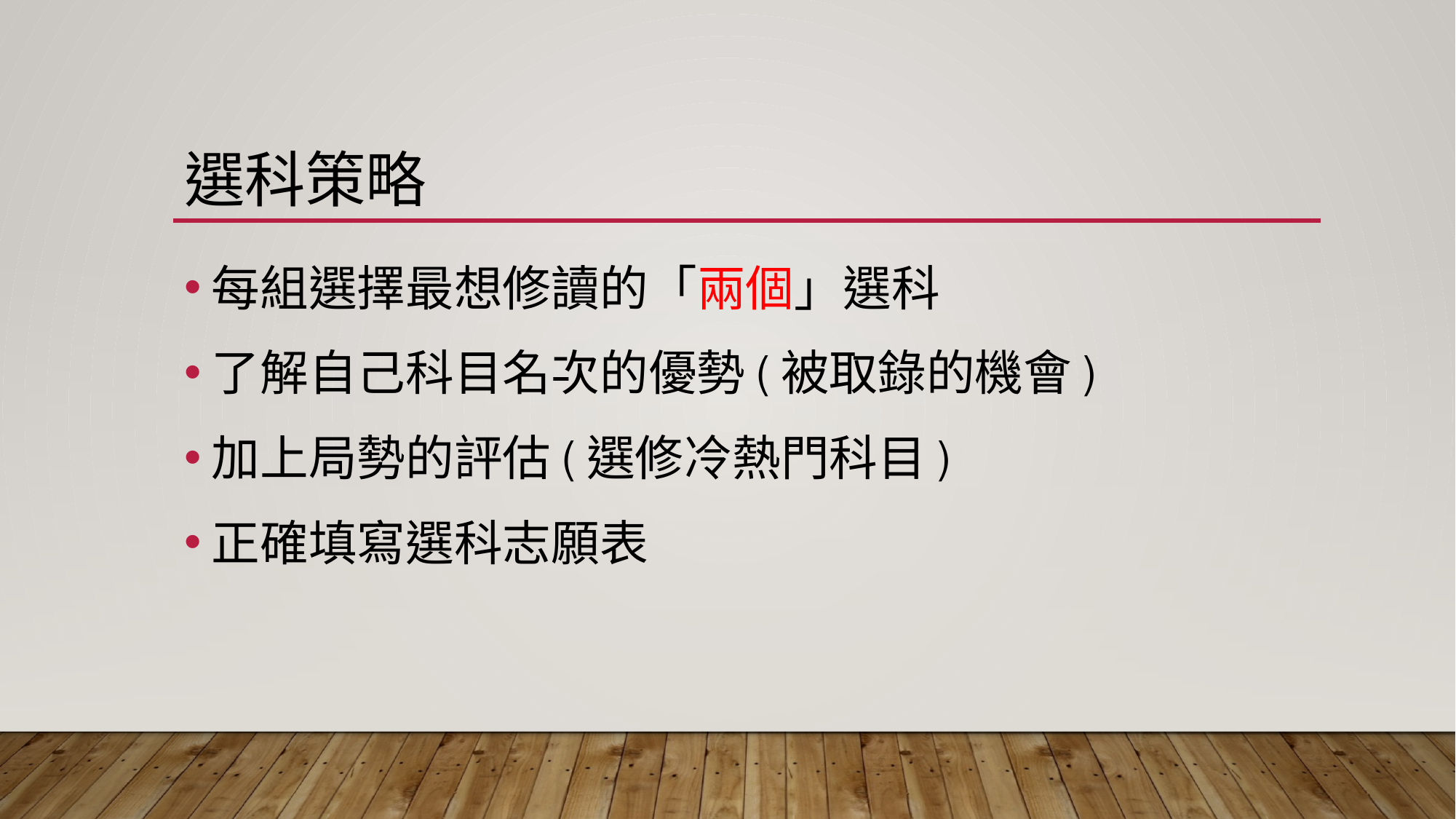

#
選科策略
每組選擇最想修讀的「兩個」選科
了解自己科目名次的優勢(被取錄的機會)
加上局勢的評估(選修冷熱門科目)
正確填寫選科志願表